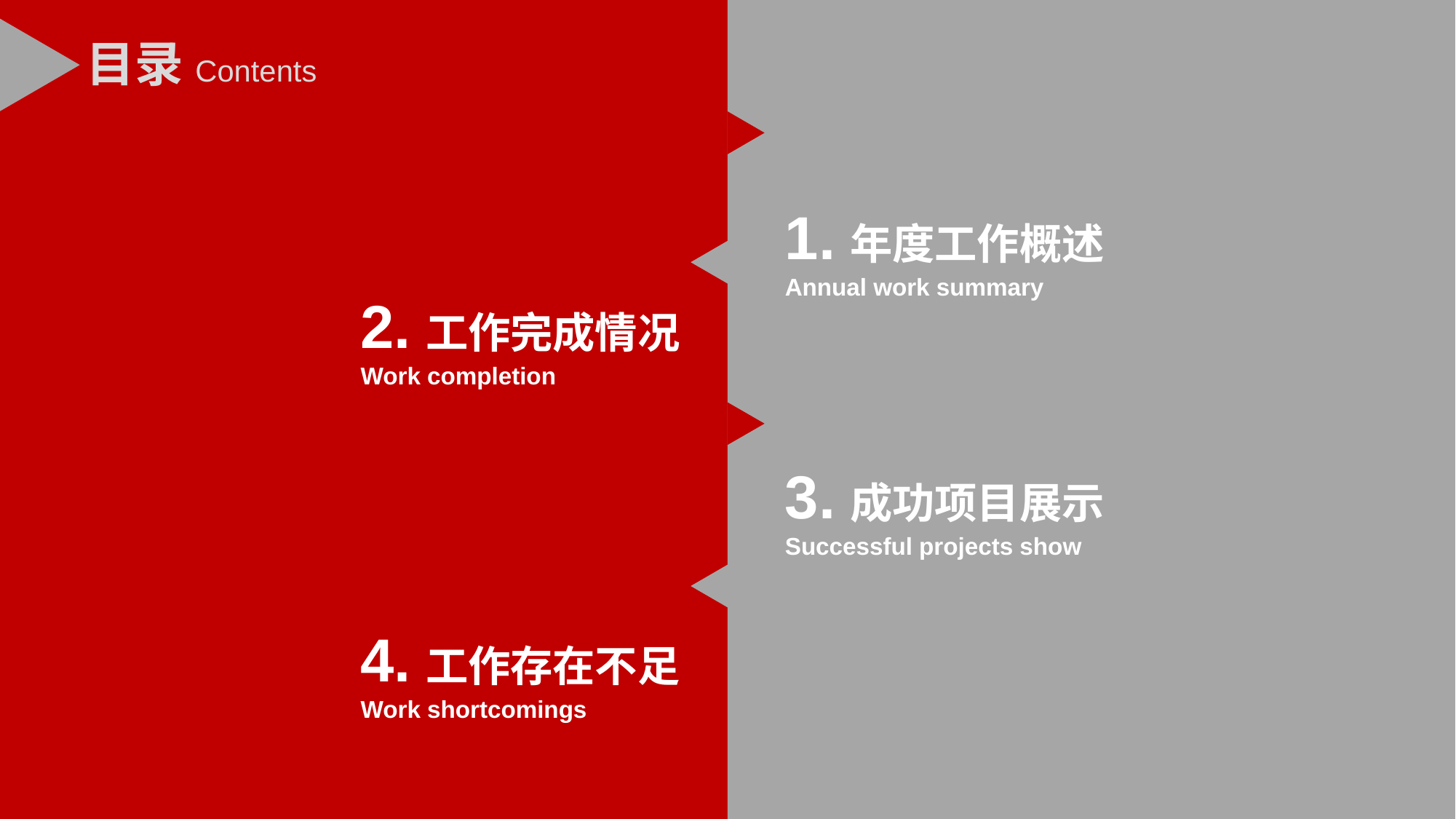

目录Contents

1.年度工作概述
Annual work summary

2.工作完成情况
Work completion

3.成功项目展示
Successful projects show

4.工作存在不足
Work shortcomings